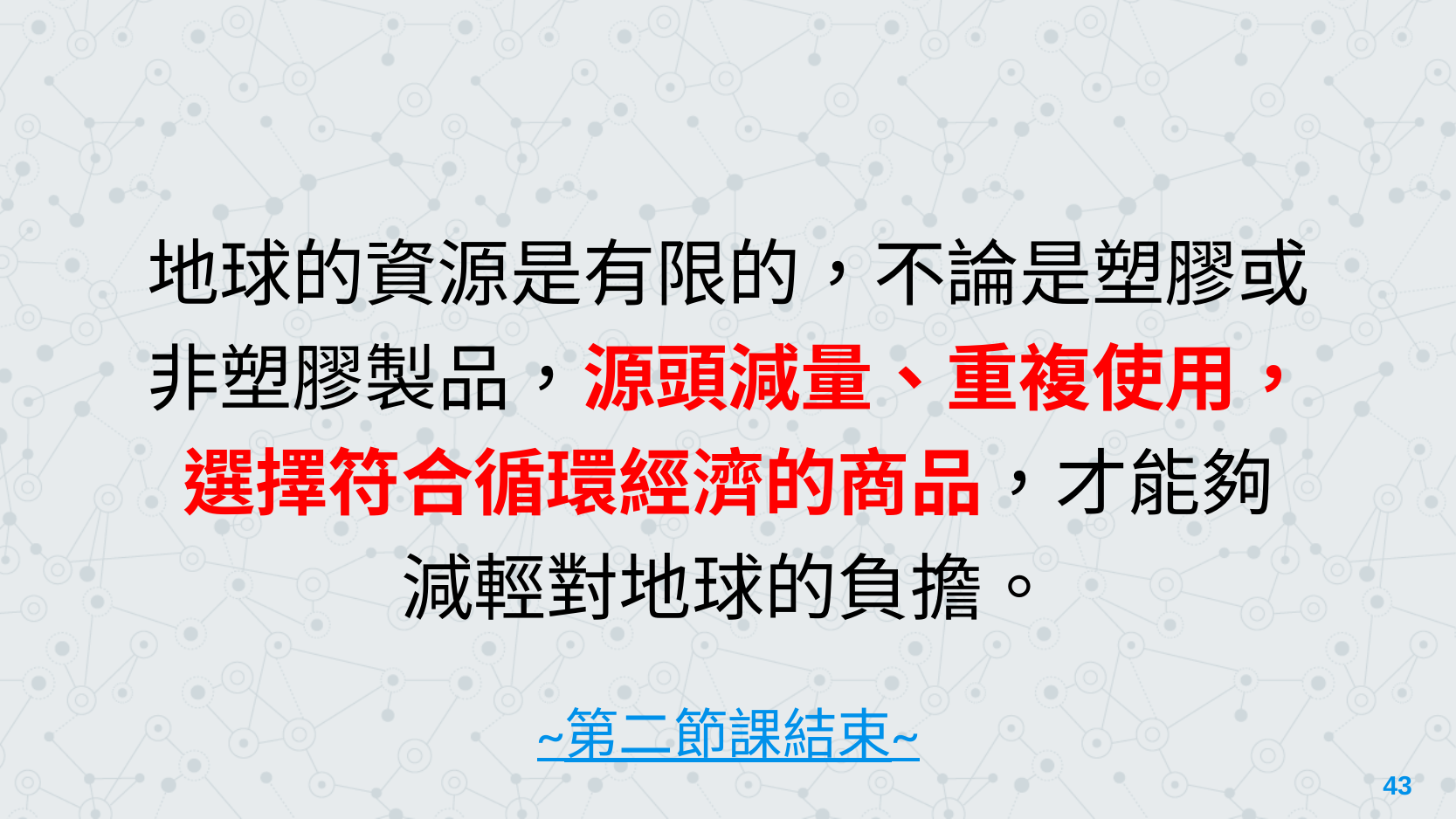

地球的資源是有限的，不論是塑膠或非塑膠製品，源頭減量、重複使用，選擇符合循環經濟的商品，才能夠
減輕對地球的負擔。

~第二節課結束~
43